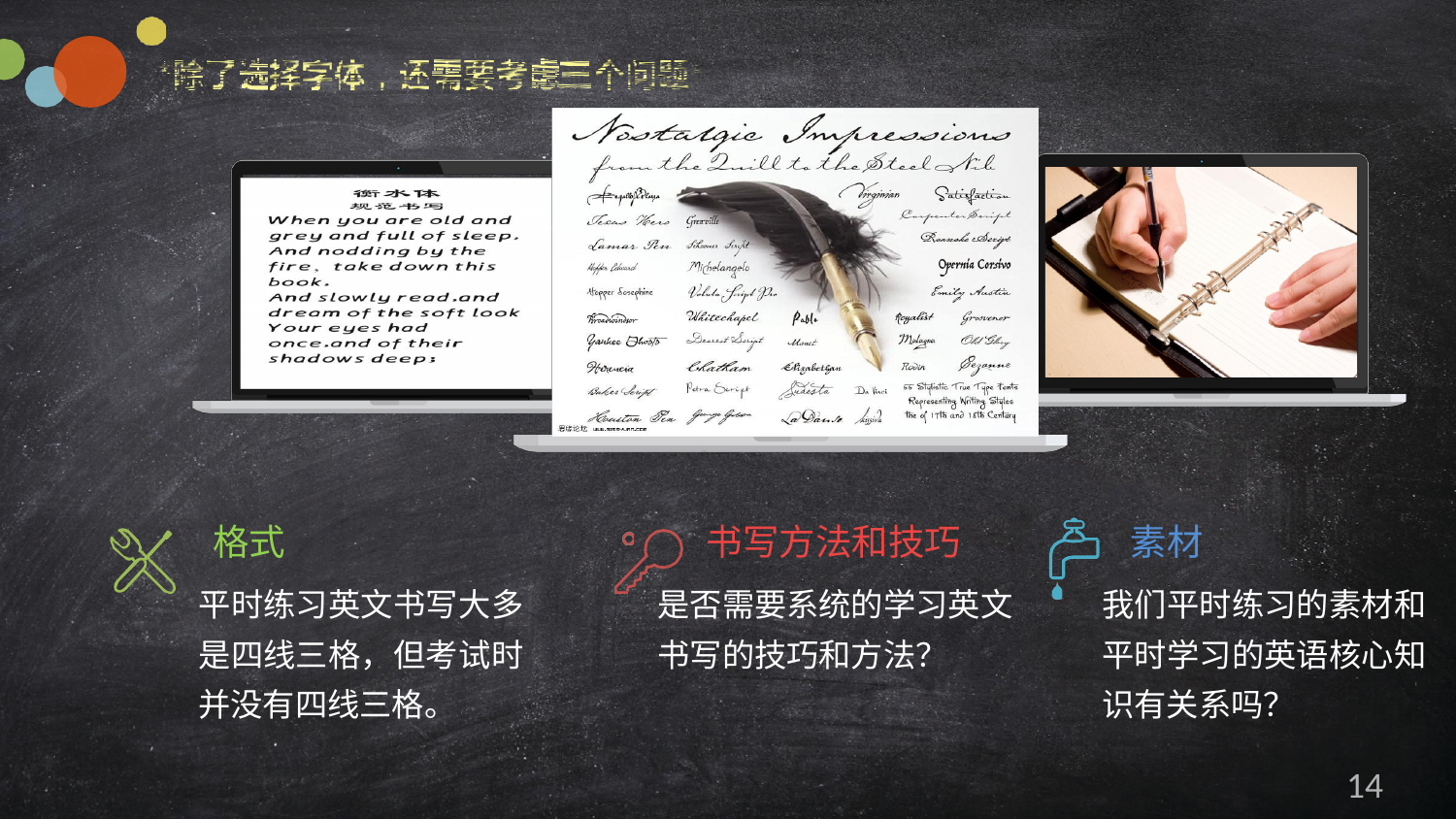

格式
平时练习英文书写大多 是四线三格，但考试时 并没有四线三格。
素材
我们平时练习的素材和 平时学习的英语核心知 识有关系吗？
书写方法和技巧

是否需要系统的学习英文 书写的技巧和方法？

14